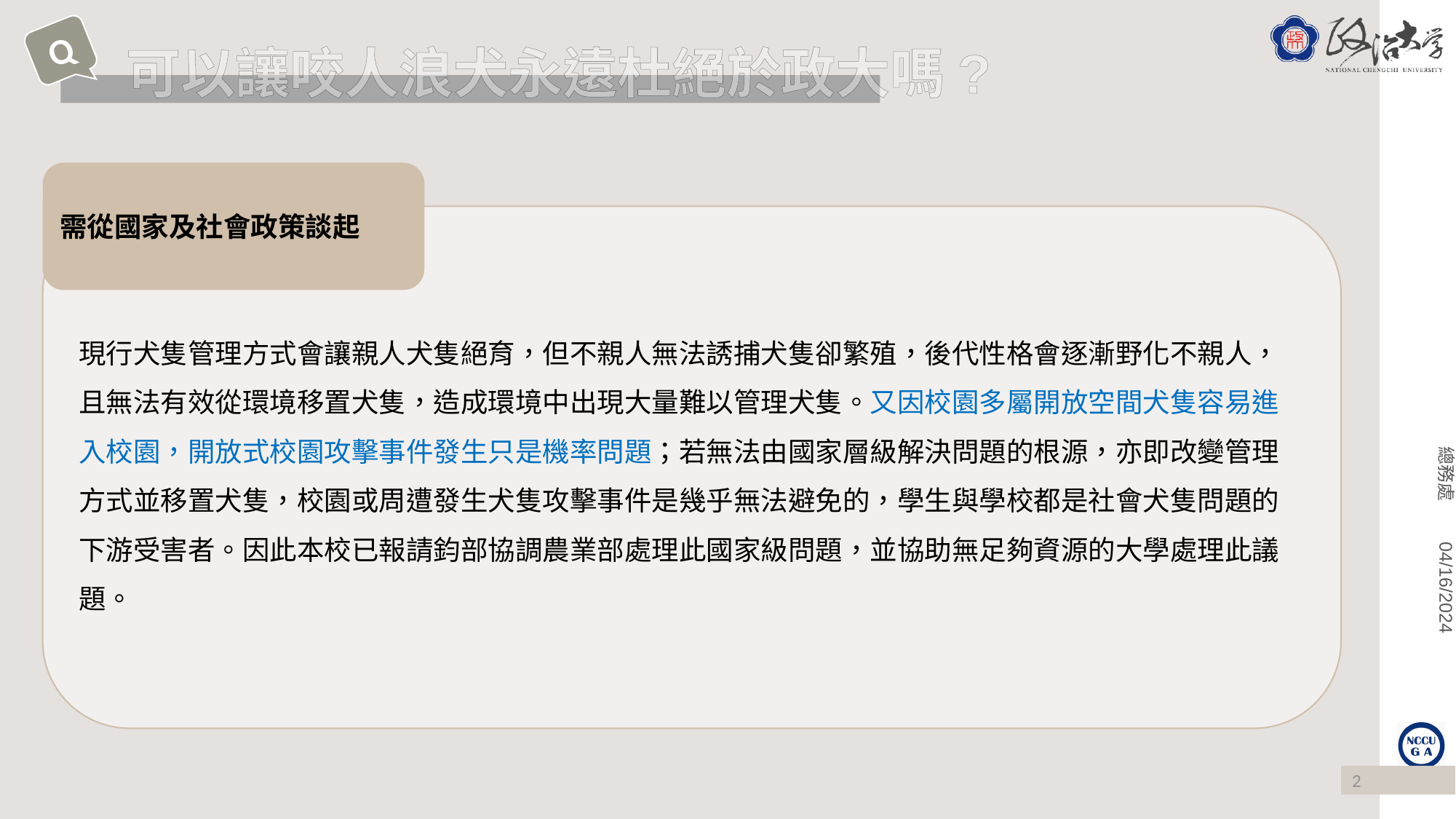

Q
    可以讓咬人浪犬永遠杜絕於政大嗎?

需從國家及社會政策談起
現行犬隻管理方式會讓親人犬隻絕育，但不親人無法誘捕犬隻卻繁殖，後代性格會逐漸野化不親人，且無法有效從環境移置犬隻，造成環境中出現大量難以管理犬隻。又因校園多屬開放空間犬隻容易進入校園，開放式校園攻擊事件發生只是機率問題；若無法由國家層級解決問題的根源，亦即改變管理方式並移置犬隻，校園或周遭發生犬隻攻擊事件是幾乎無法避免的，學生與學校都是社會犬隻問題的下游受害者。因此本校已報請鈞部協調農業部處理此國家級問題，並協助無足夠資源的大學處理此議題。
2